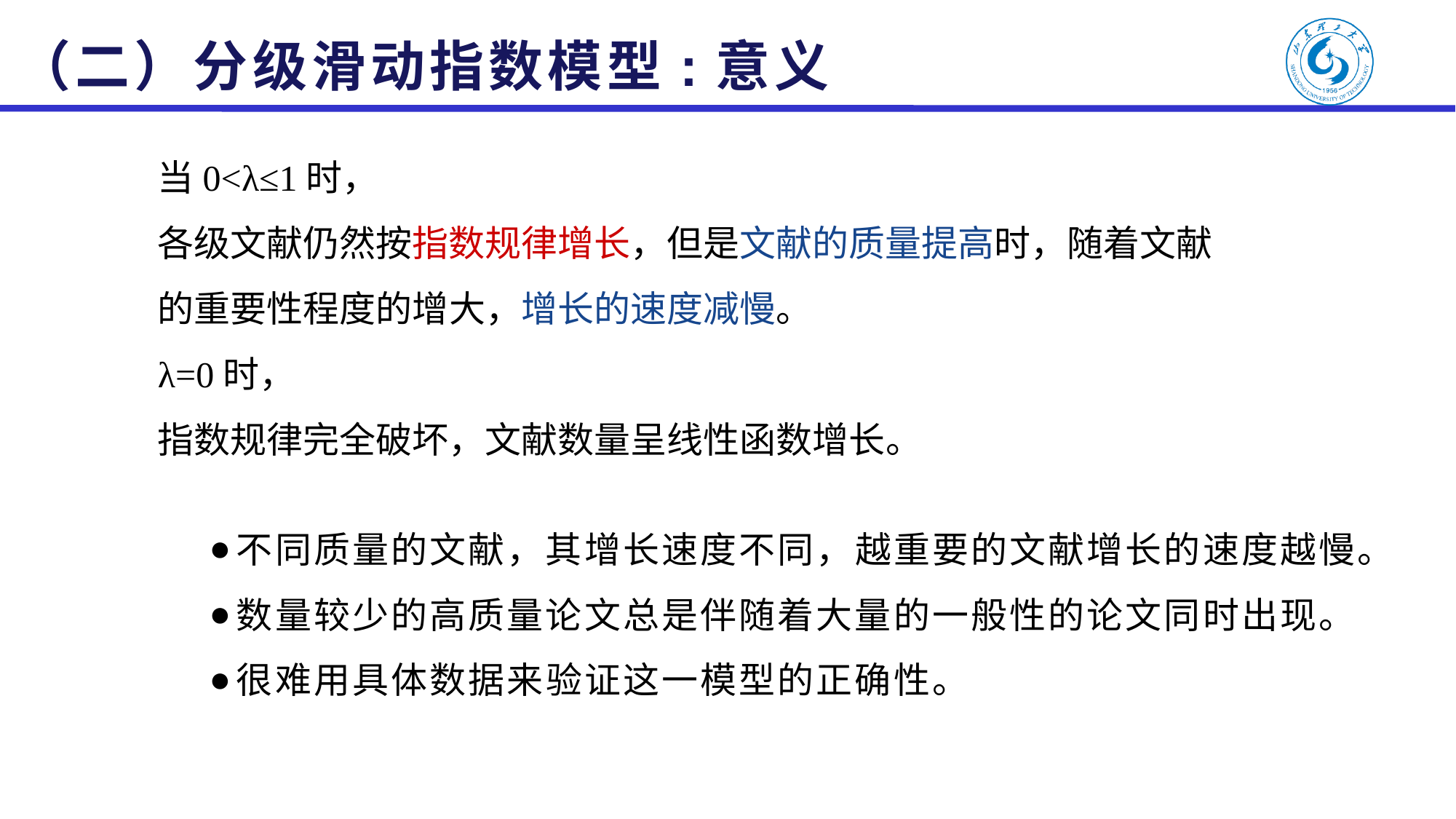

# （二）分级滑动指数模型:意义
当0<λ≤1时，
各级文献仍然按指数规律增长，但是文献的质量提高时，随着文献的重要性程度的增大，增长的速度减慢。
λ=0时，
指数规律完全破坏，文献数量呈线性函数增长。

不同质量的文献，其增长速度不同，越重要的文献增长的速度越慢。
数量较少的高质量论文总是伴随着大量的一般性的论文同时出现。
很难用具体数据来验证这一模型的正确性。